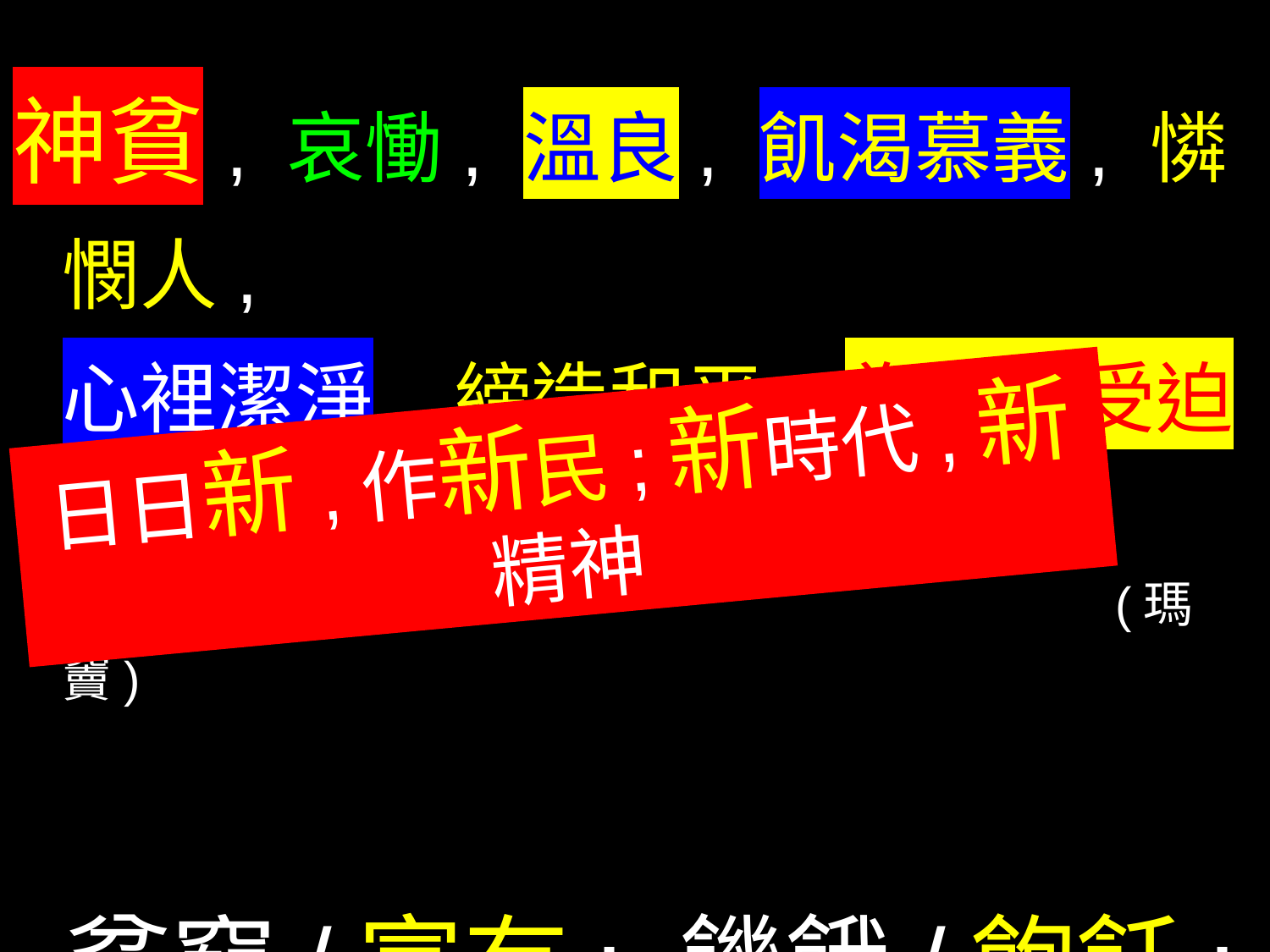

神貧, 哀慟, 溫良, 飢渴慕義, 憐憫人,
心裡潔淨, 締造和平, 為義而受迫害.
                                                        (瑪竇)
  貧窮/富有; 饑餓/飽飫;
      哭泣/歡笑; 迫害/誇讚.
                                          (路加)
日日新,作新民;新時代,新精神